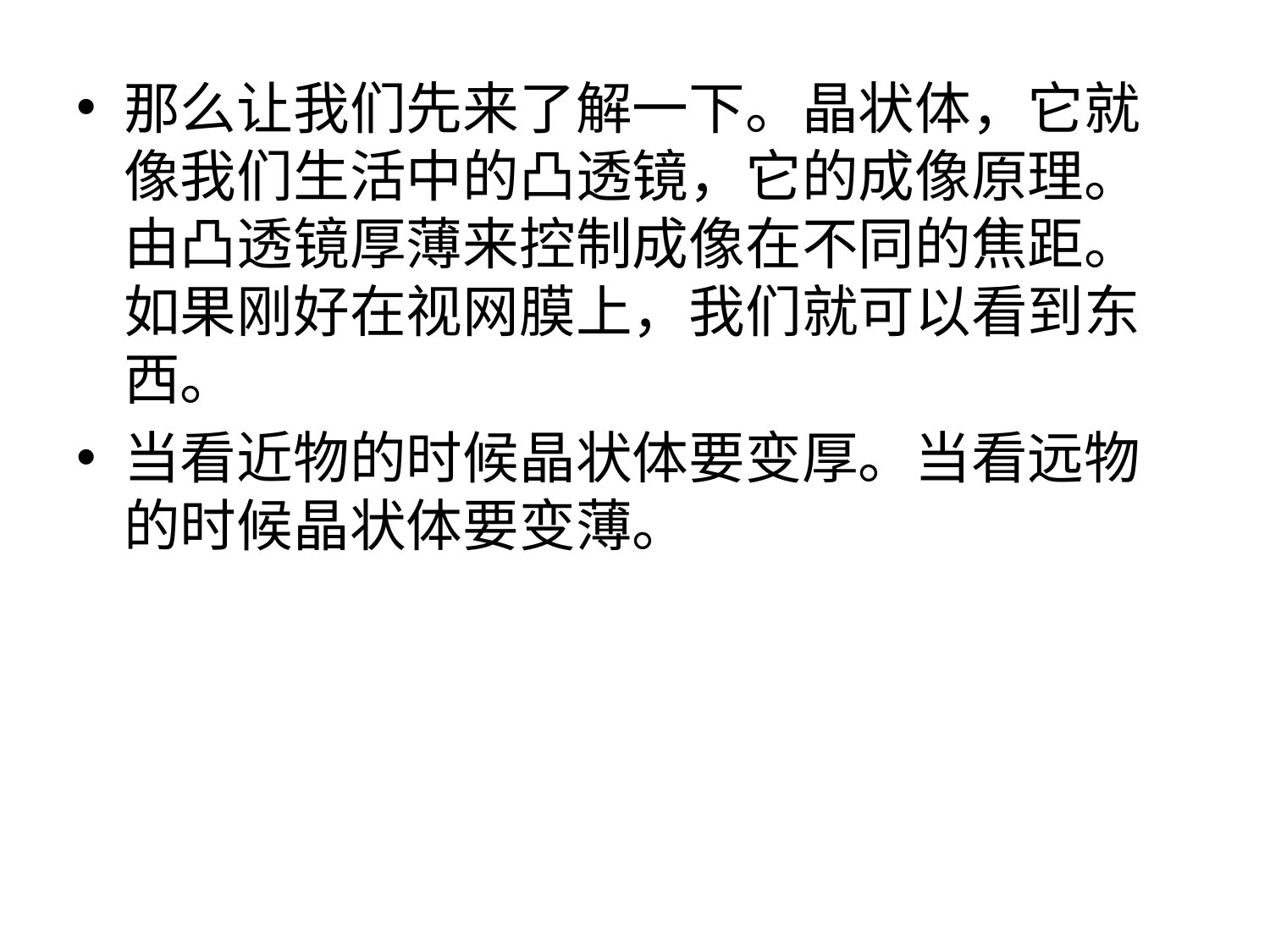

那么让我们先来了解一下。晶状体，它就像我们生活中的凸透镜，它的成像原理。由凸透镜厚薄来控制成像在不同的焦距。如果刚好在视网膜上，我们就可以看到东西。
当看近物的时候晶状体要变厚。当看远物的时候晶状体要变薄。